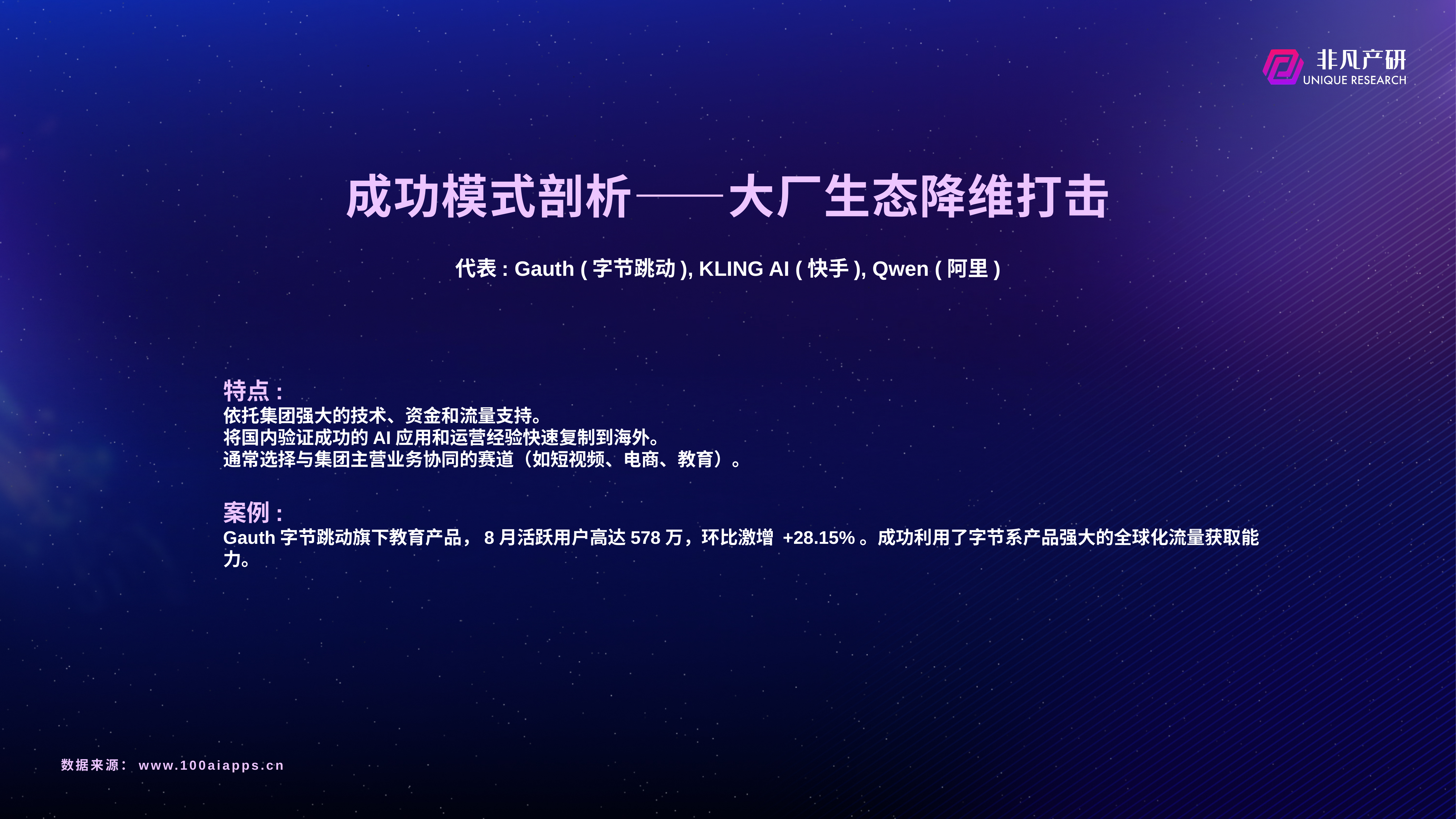

# 成功模式剖析——大厂生态降维打击
代表: Gauth (字节跳动), KLING AI (快手), Qwen (阿里)
特点:
依托集团强大的技术、资金和流量支持。
将国内验证成功的AI应用和运营经验快速复制到海外。
通常选择与集团主营业务协同的赛道（如短视频、电商、教育）。

案例:
Gauth字节跳动旗下教育产品，8月活跃用户高达578万，环比激增 +28.15%。成功利用了字节系产品强大的全球化流量获取能力。